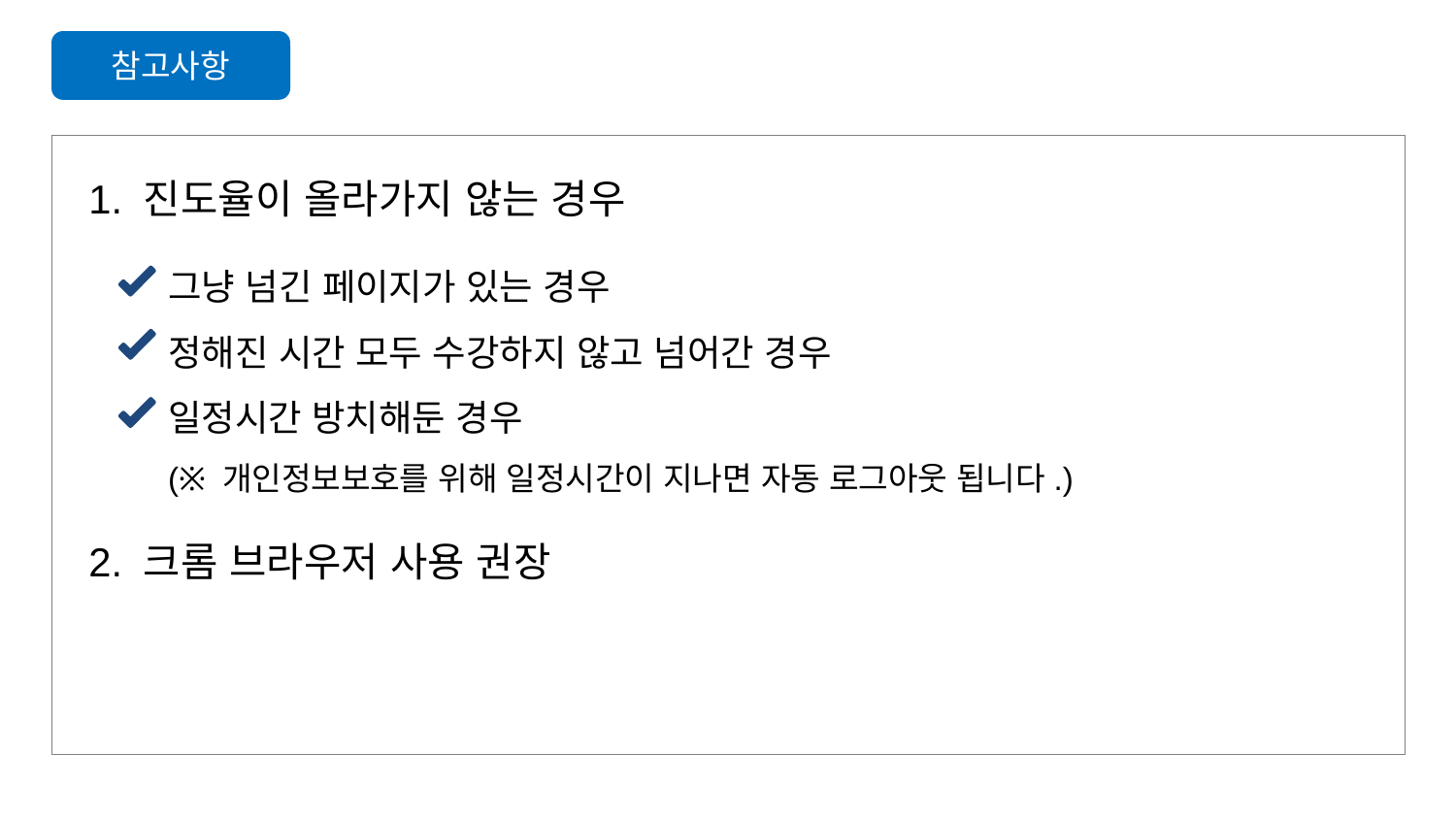

참고사항

1. 진도율이 올라가지 않는 경우
그냥 넘긴 페이지가 있는 경우
정해진 시간 모두 수강하지 않고 넘어간 경우
일정시간 방치해둔 경우
(※ 개인정보보호를 위해 일정시간이 지나면 자동 로그아웃 됩니다.)

2. 크롬 브라우저 사용 권장